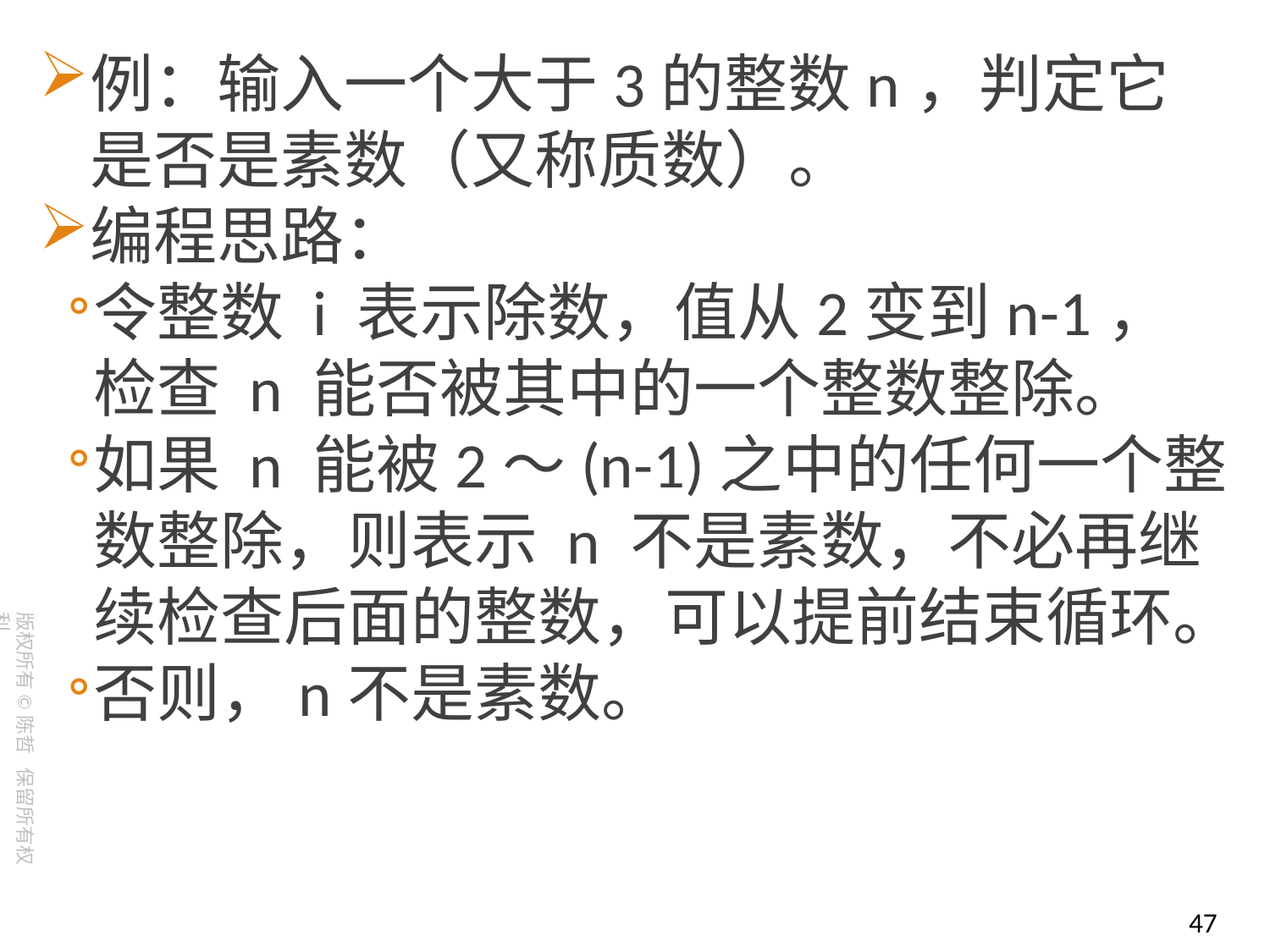

例：输入一个大于3的整数n，判定它是否是素数（又称质数）。
编程思路：
令整数 i 表示除数，值从2变到n-1，检查 n 能否被其中的一个整数整除。
如果 n 能被2～(n-1)之中的任何一个整数整除，则表示 n 不是素数，不必再继续检查后面的整数，可以提前结束循环。
否则，n不是素数。
47